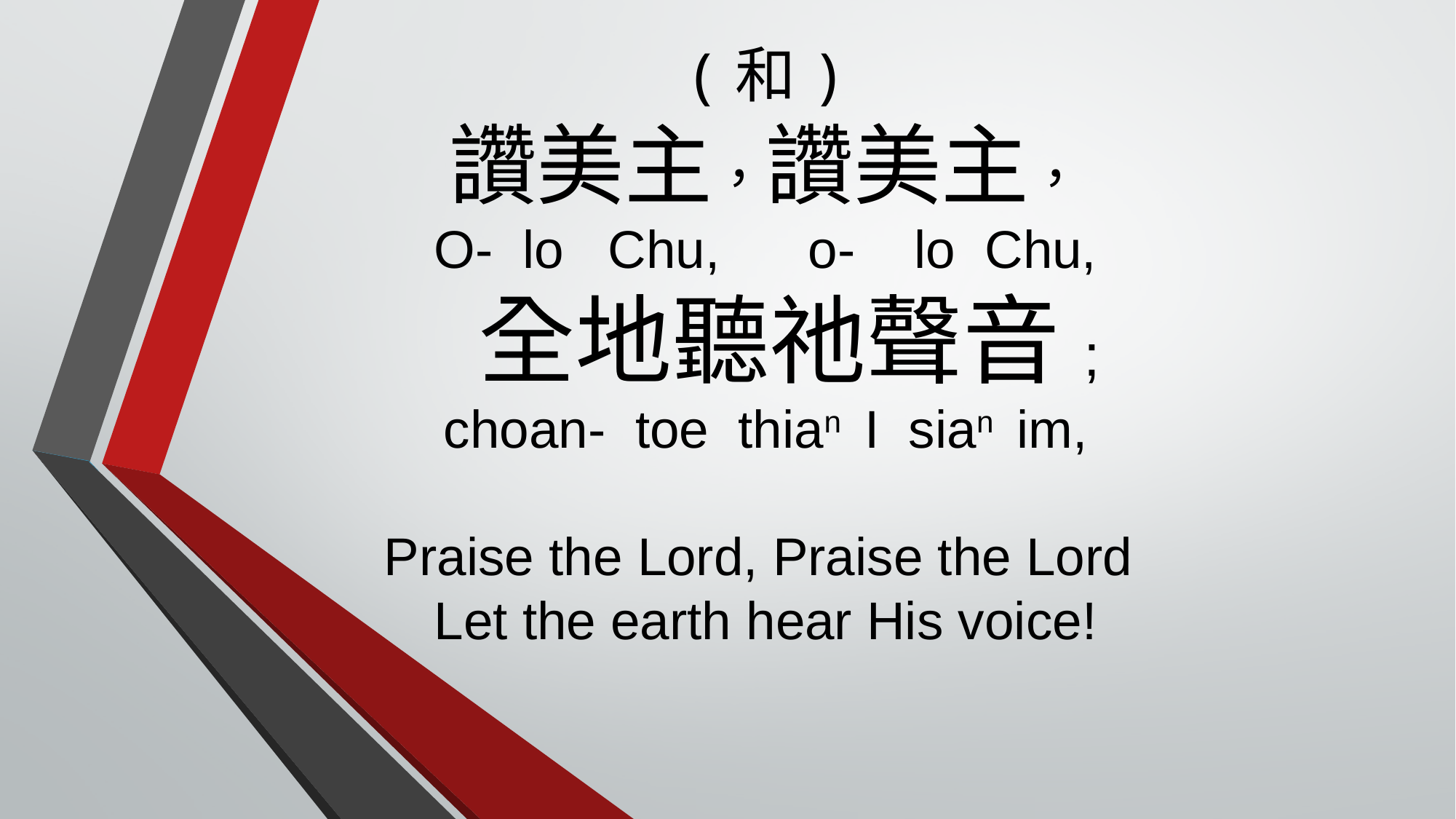

# (和) 讚美主，讚美主， O-  lo   Chu,      o-    lo  Chu, 全地聽祂聲音; choan-  toe  thian  I  sian  im, Praise the Lord, Praise the Lord Let the earth hear His voice!